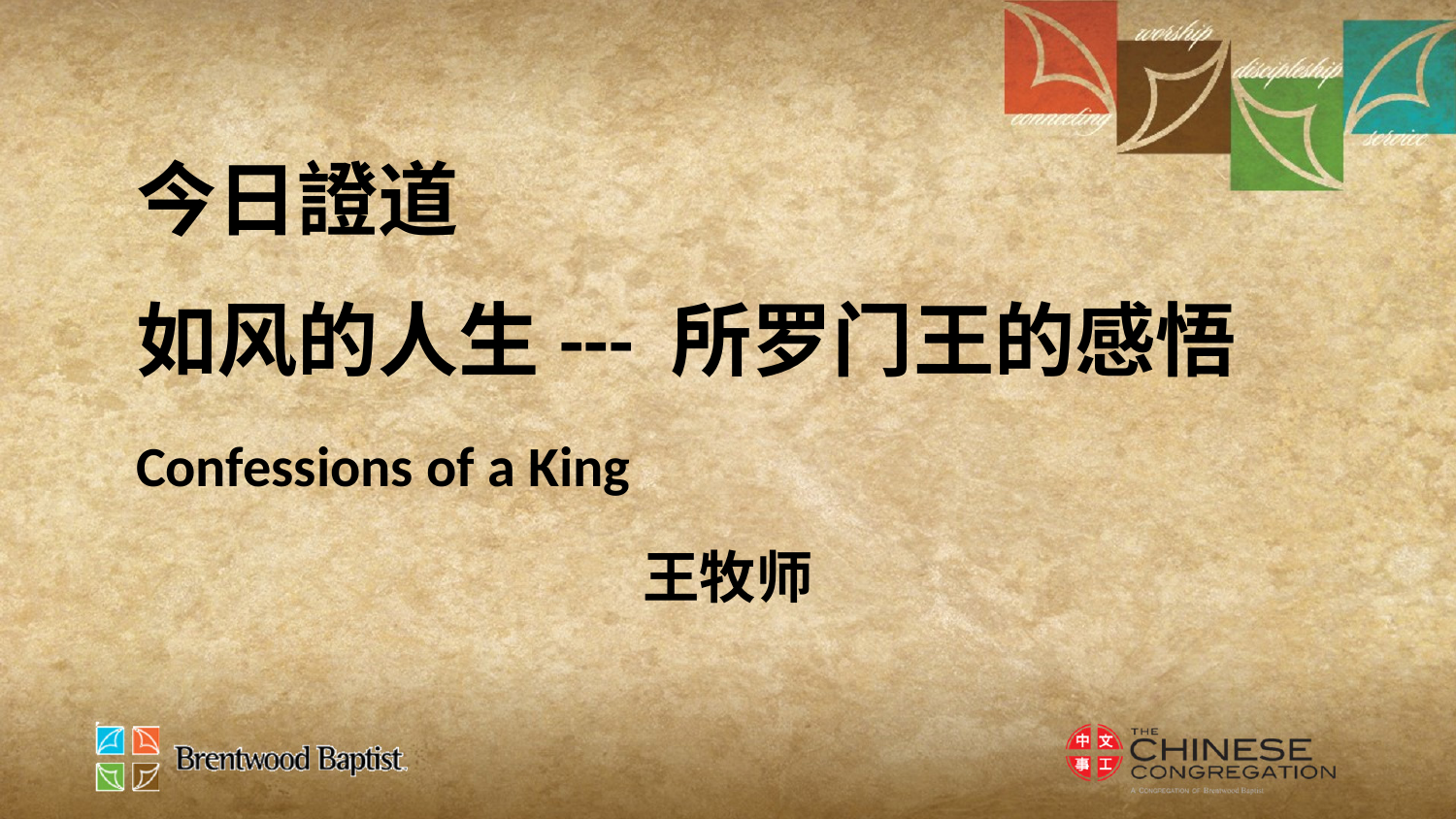

今日證道

如风的人生--- 所罗门王的感悟

Confessions of a King

王牧师